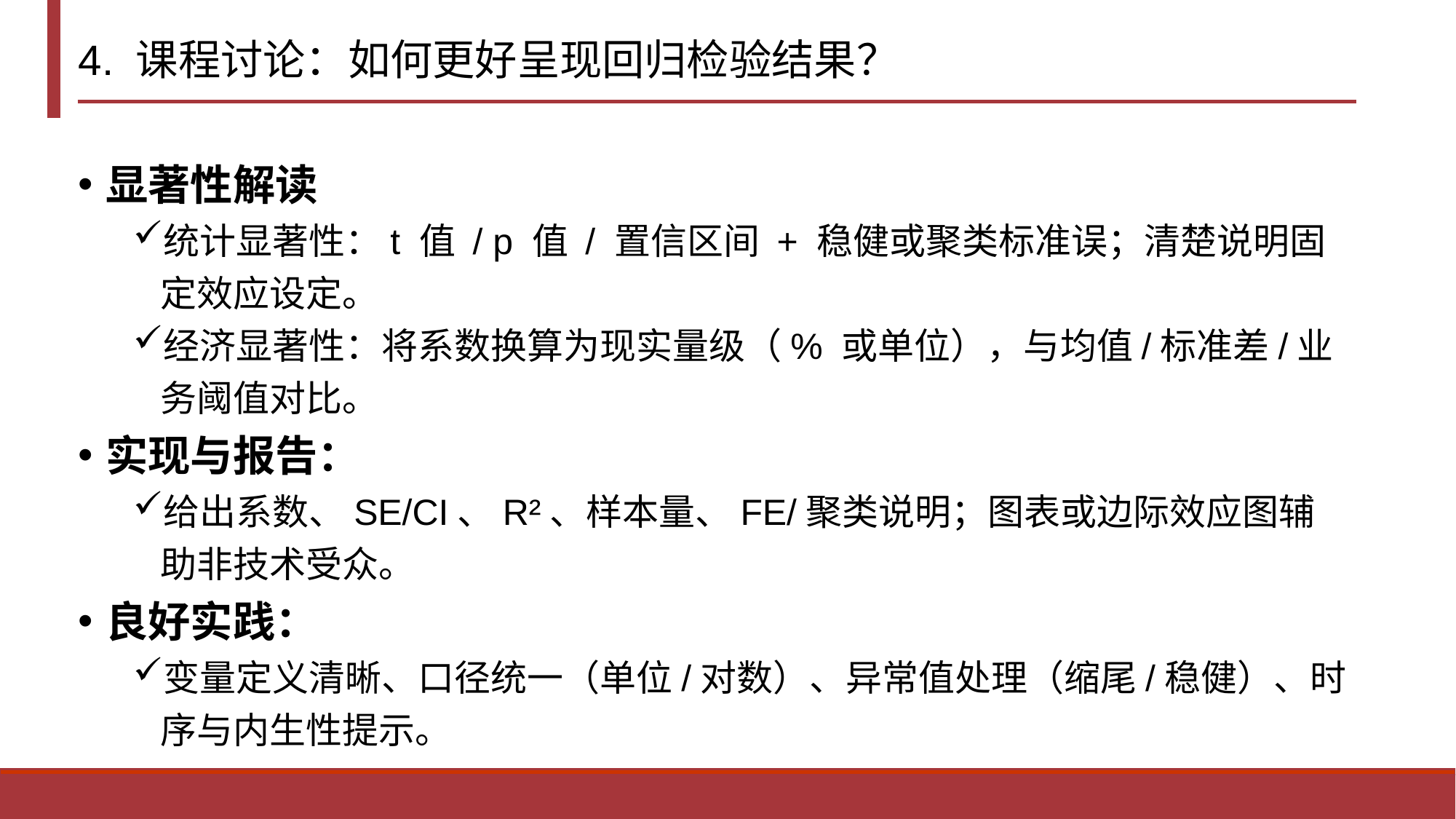

# 4. 课程讨论：如何更好呈现回归检验结果？
显著性解读
统计显著性：t 值 / p 值 / 置信区间 + 稳健或聚类标准误；清楚说明固定效应设定。
经济显著性：将系数换算为现实量级（% 或单位），与均值/标准差/业务阈值对比。
实现与报告：
给出系数、SE/CI、R²、样本量、FE/聚类说明；图表或边际效应图辅助非技术受众。
良好实践：
变量定义清晰、口径统一（单位/对数）、异常值处理（缩尾/稳健）、时序与内生性提示。